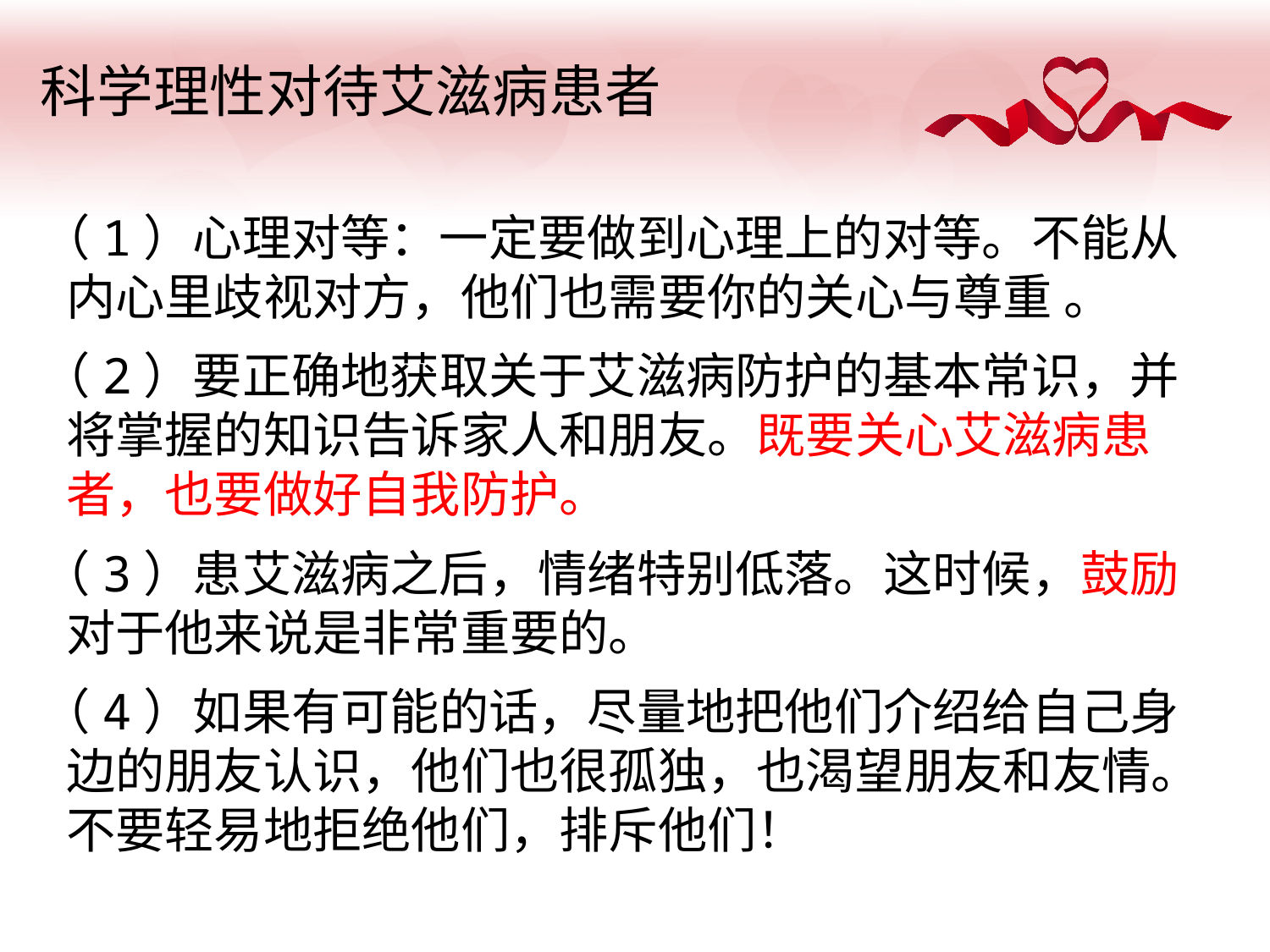

# 科学理性对待艾滋病患者
（1）心理对等：一定要做到心理上的对等。不能从内心里歧视对方，他们也需要你的关心与尊重 。
（2）要正确地获取关于艾滋病防护的基本常识，并将掌握的知识告诉家人和朋友。既要关心艾滋病患者，也要做好自我防护。
（3）患艾滋病之后，情绪特别低落。这时候，鼓励对于他来说是非常重要的。
（4）如果有可能的话，尽量地把他们介绍给自己身边的朋友认识，他们也很孤独，也渴望朋友和友情。不要轻易地拒绝他们，排斥他们！